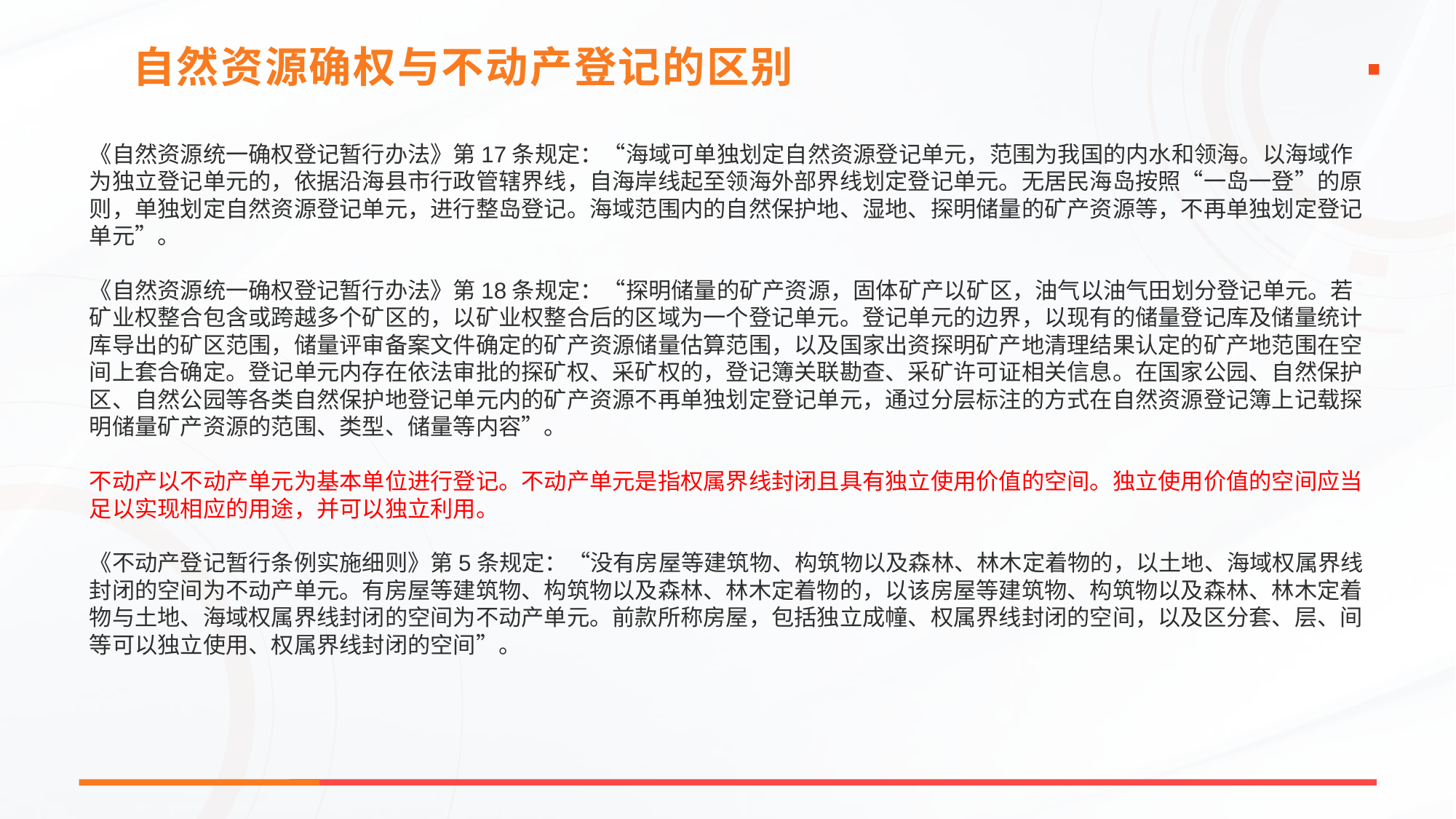

自然资源确权与不动产登记的区别
《自然资源统一确权登记暂行办法》第17条规定：“海域可单独划定自然资源登记单元，范围为我国的内水和领海。以海域作为独立登记单元的，依据沿海县市行政管辖界线，自海岸线起至领海外部界线划定登记单元。无居民海岛按照“一岛一登”的原则，单独划定自然资源登记单元，进行整岛登记。海域范围内的自然保护地、湿地、探明储量的矿产资源等，不再单独划定登记单元”。

《自然资源统一确权登记暂行办法》第18条规定：“探明储量的矿产资源，固体矿产以矿区，油气以油气田划分登记单元。若矿业权整合包含或跨越多个矿区的，以矿业权整合后的区域为一个登记单元。登记单元的边界，以现有的储量登记库及储量统计库导出的矿区范围，储量评审备案文件确定的矿产资源储量估算范围，以及国家出资探明矿产地清理结果认定的矿产地范围在空间上套合确定。登记单元内存在依法审批的探矿权、采矿权的，登记簿关联勘查、采矿许可证相关信息。在国家公园、自然保护区、自然公园等各类自然保护地登记单元内的矿产资源不再单独划定登记单元，通过分层标注的方式在自然资源登记簿上记载探明储量矿产资源的范围、类型、储量等内容”。

不动产以不动产单元为基本单位进行登记。不动产单元是指权属界线封闭且具有独立使用价值的空间。独立使用价值的空间应当足以实现相应的用途，并可以独立利用。

《不动产登记暂行条例实施细则》第5条规定：“没有房屋等建筑物、构筑物以及森林、林木定着物的，以土地、海域权属界线封闭的空间为不动产单元。有房屋等建筑物、构筑物以及森林、林木定着物的，以该房屋等建筑物、构筑物以及森林、林木定着物与土地、海域权属界线封闭的空间为不动产单元。前款所称房屋，包括独立成幢、权属界线封闭的空间，以及区分套、层、间等可以独立使用、权属界线封闭的空间”。